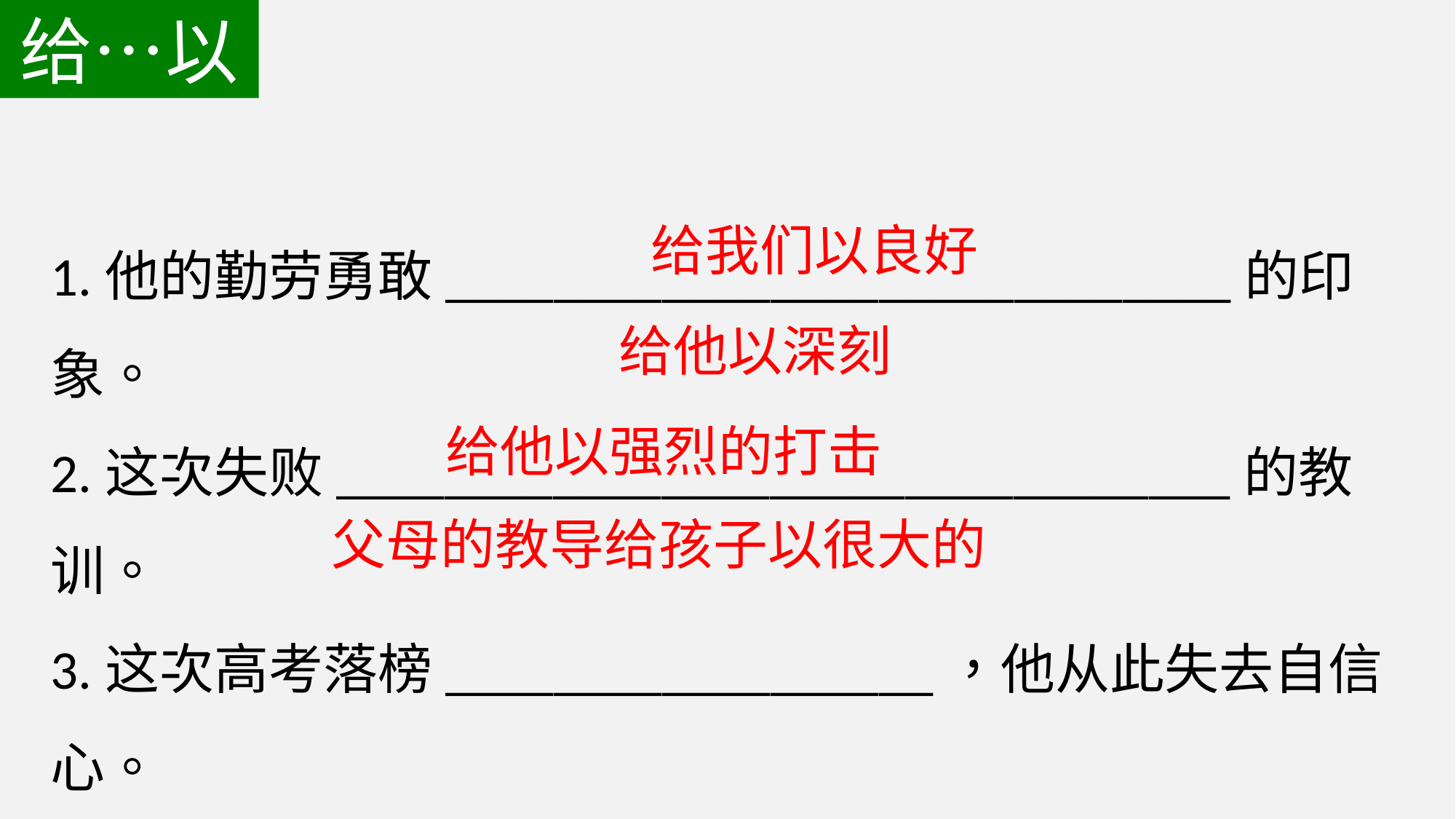

给…以
1.他的勤劳勇敢_____________________________的印象。
2.这次失败_________________________________的教训。
3.这次高考落榜__________________，他从此失去自信心。
4. _________________________________________的影响。
给我们以良好
给他以深刻
给他以强烈的打击
父母的教导给孩子以很大的